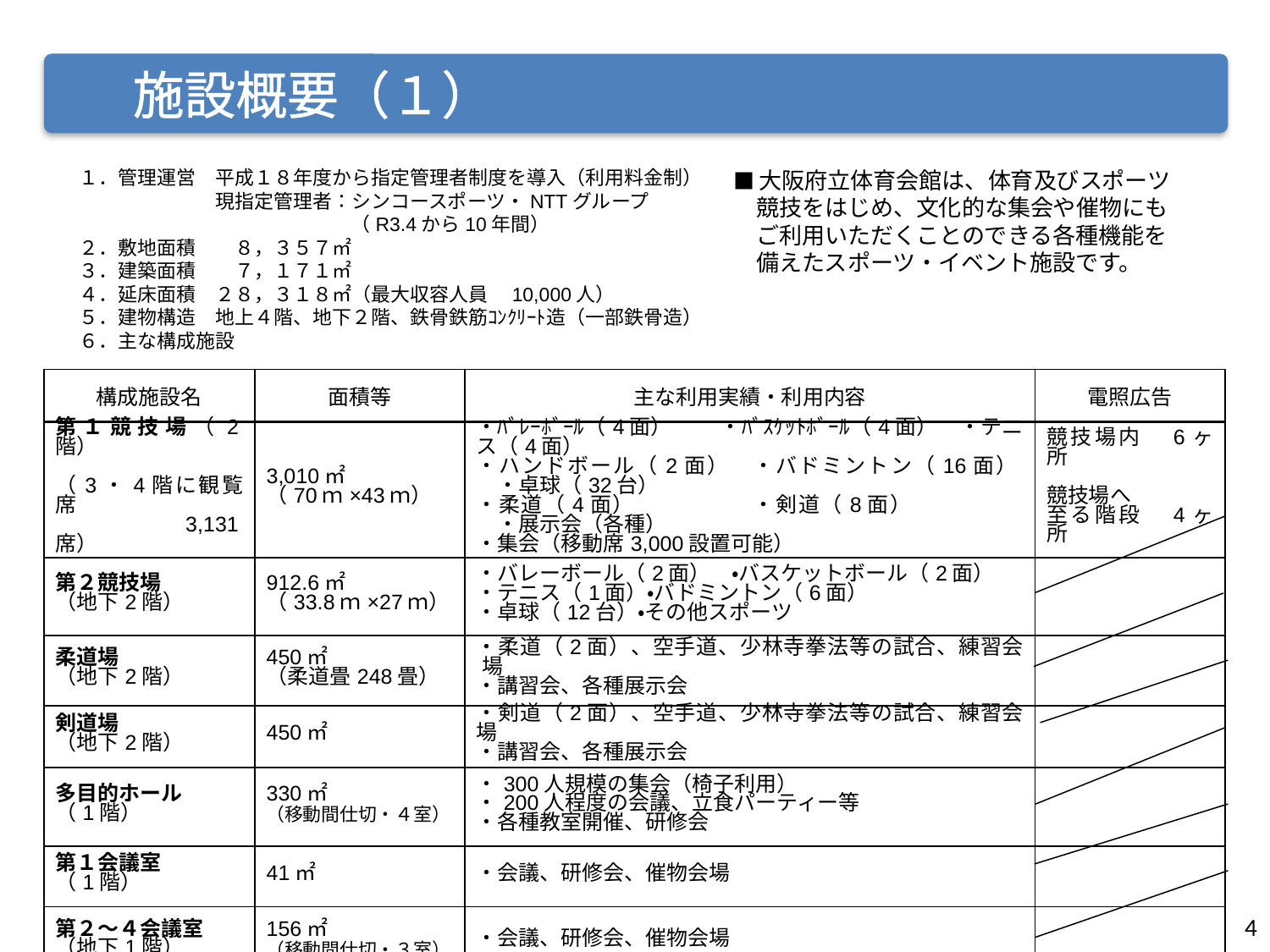

施設概要（１）
１．管理運営　平成１８年度から指定管理者制度を導入（利用料金制）
　　　　　　　現指定管理者：シンコースポーツ・NTTグループ
　　　　　　　　　　　　　　（R3.4から10年間）
２．敷地面積　　８，３５７㎡
３．建築面積　　７，１７１㎡
４．延床面積　２８，３１８㎡（最大収容人員　10,000人）
５．建物構造　地上４階、地下２階、鉄骨鉄筋ｺﾝｸﾘｰﾄ造（一部鉄骨造）
６．主な構成施設
■大阪府立体育会館は、体育及びスポーツ
　競技をはじめ、文化的な集会や催物にも
　ご利用いただくことのできる各種機能を
　備えたスポーツ・イベント施設です。

| 構成施設名 | 面積等 | 主な利用実績・利用内容 | 電照広告 |
| --- | --- | --- | --- |
| 第１競技場（2階） （3・4階に観覧席 　　　　3,131席） | 3,010㎡ （70ｍ×43ｍ） | ・ﾊﾞﾚｰﾎﾞｰﾙ（4面）　　 ・ﾊﾞｽｹｯﾄﾎﾞｰﾙ（4面）　・テニス（4面） ・ハンドボール（2面）　・バドミントン（16面） 　・卓球（32台） ・柔道（4面）　　　　 　・剣道（8面）　　　　　 　・展示会（各種） ・集会（移動席3,000設置可能） | 競技場内　6ヶ所 競技場へ 至る階段　4ヶ所 |
| 第２競技場 （地下2階） | 912.6㎡ （33.8ｍ×27ｍ） | ・バレーボール（2面）　•バスケットボール（2面） ・テニス（1面）•バドミントン（6面） ・卓球（12台）•その他スポーツ |  |
| 柔道場 （地下2階） | 450㎡ （柔道畳248畳） | ・柔道（2面）、空手道、少林寺拳法等の試合、練習会場 ・講習会、各種展示会 |  |
| 剣道場 （地下2階） | 450㎡ | ・剣道（2面）、空手道、少林寺拳法等の試合、練習会場 ・講習会、各種展示会 |  |
| 多目的ホール （1階） | 330㎡ （移動間仕切・４室） | ・300人規模の集会（椅子利用） ・200人程度の会議、立食パーティー等 ・各種教室開催、研修会 |  |
| 第１会議室 （1階） | 41㎡ | ・会議、研修会、催物会場 |  |
| 第２～４会議室 （地下1階） | 156㎡ （移動間仕切・３室） | ・会議、研修会、催物会場 |  |
4